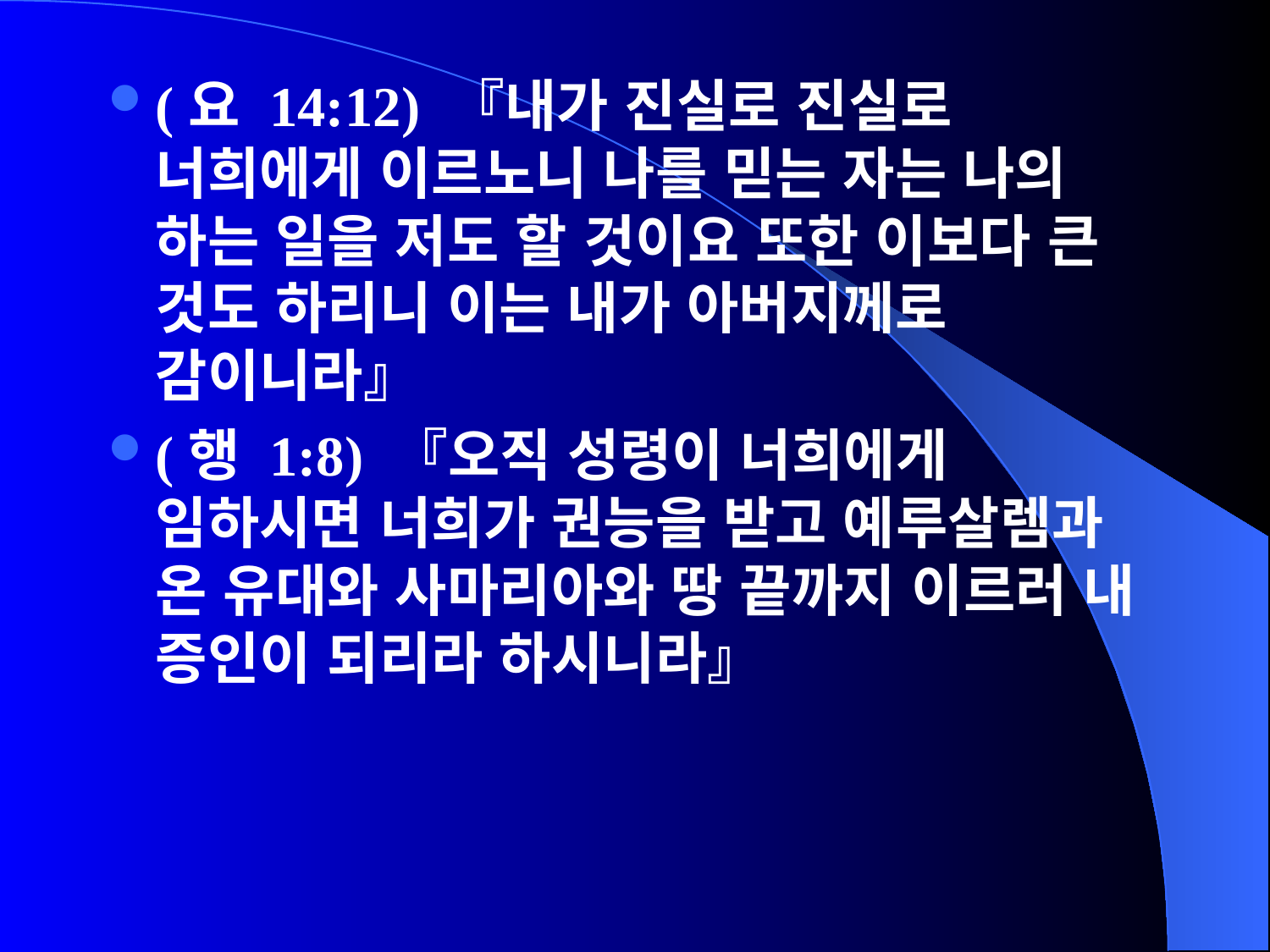

(요 14:12) 『내가 진실로 진실로 너희에게 이르노니 나를 믿는 자는 나의 하는 일을 저도 할 것이요 또한 이보다 큰 것도 하리니 이는 내가 아버지께로 감이니라』
(행 1:8) 『오직 성령이 너희에게 임하시면 너희가 권능을 받고 예루살렘과 온 유대와 사마리아와 땅 끝까지 이르러 내 증인이 되리라 하시니라』